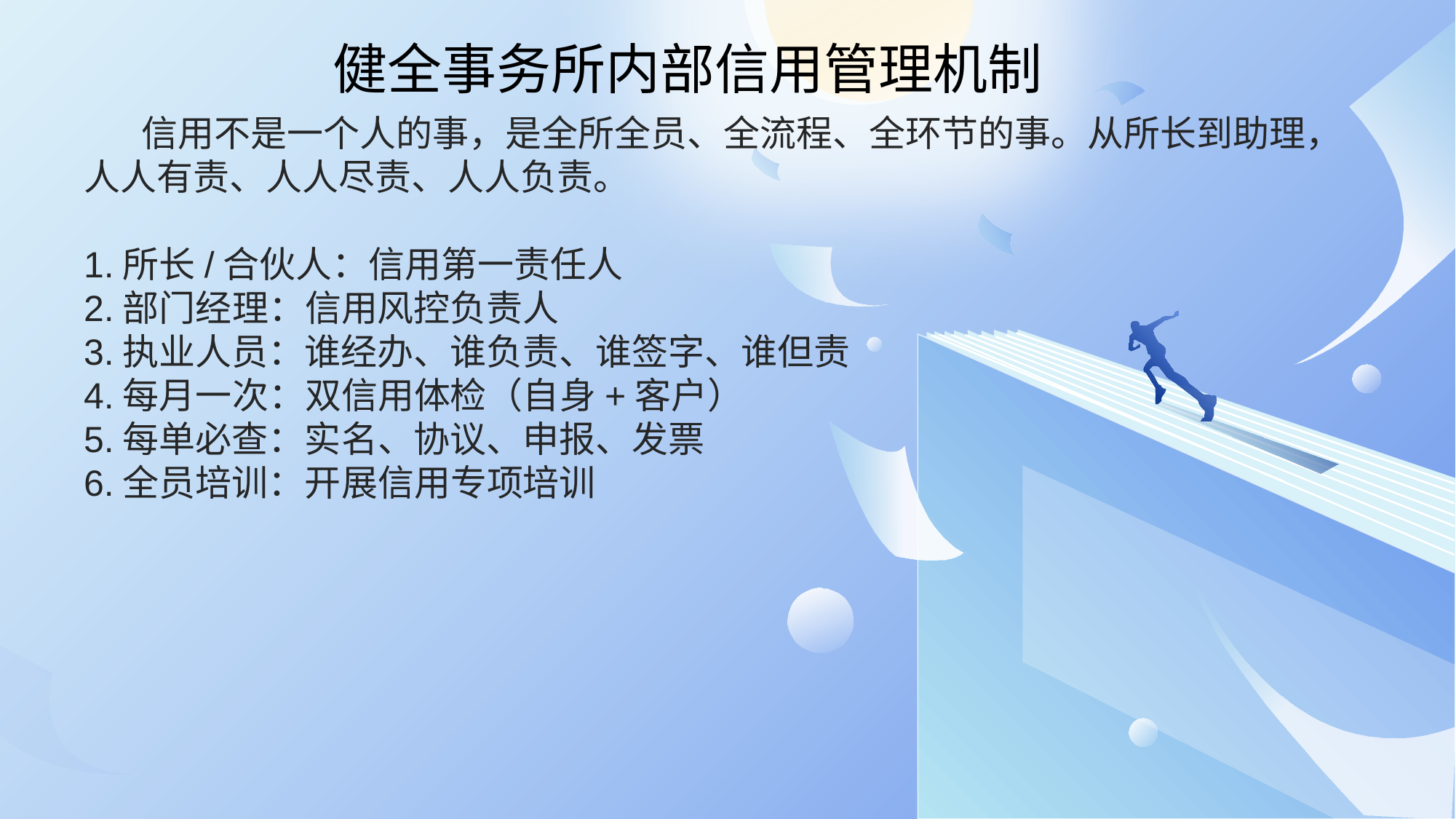

健全事务所内部信用管理机制
      信用不是一个人的事，是全所全员、全流程、全环节的事。从所长到助理，人人有责、人人尽责、人人负责。
1.所长/合伙人：信用第一责任人
2.部门经理：信用风控负责人
3.执业人员：谁经办、谁负责、谁签字、谁但责
4.每月一次：双信用体检（自身+客户）
5.每单必查：实名、协议、申报、发票
6.全员培训：开展信用专项培训